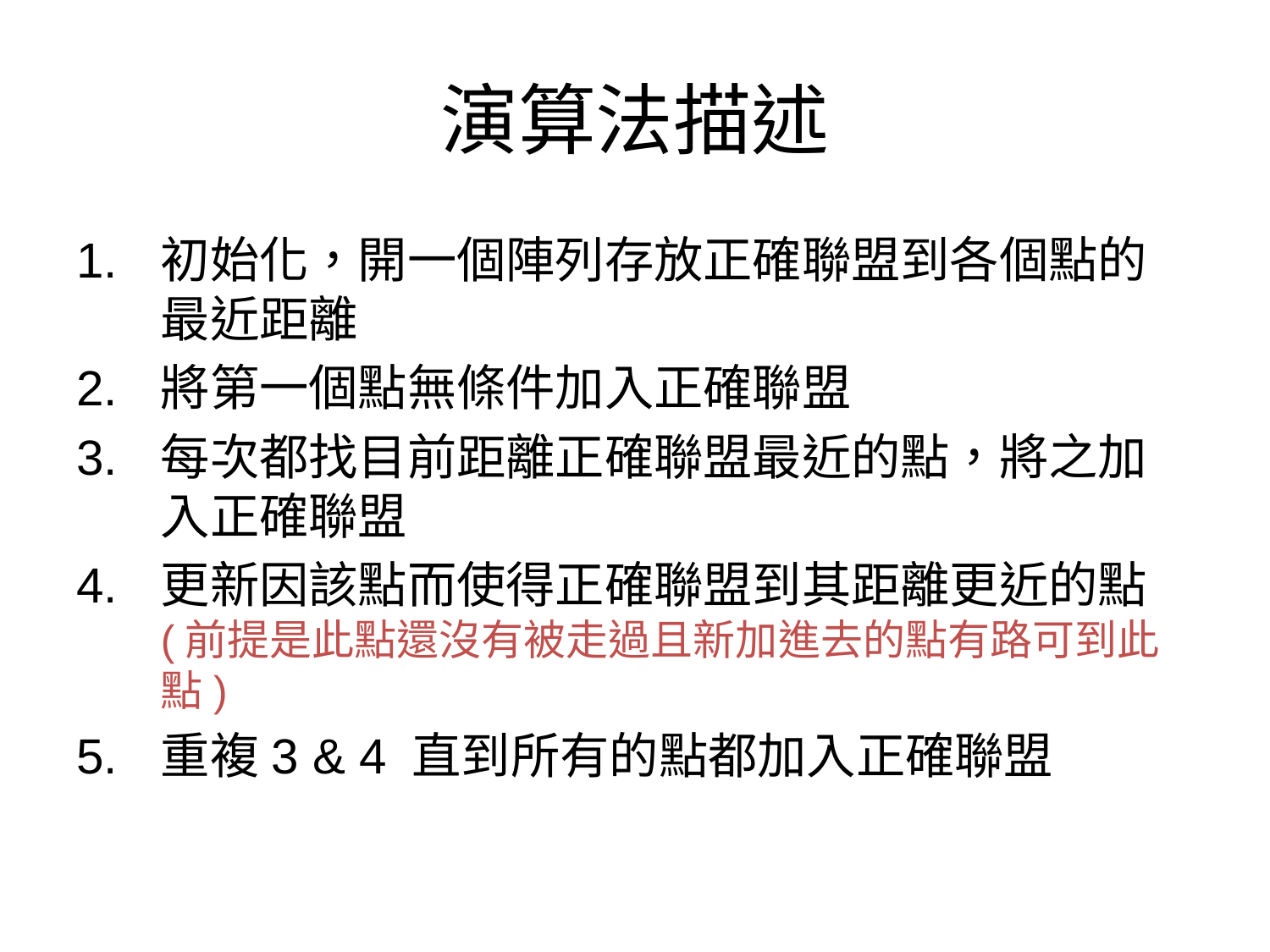

# 演算法描述
初始化，開一個陣列存放正確聯盟到各個點的最近距離
將第一個點無條件加入正確聯盟
每次都找目前距離正確聯盟最近的點，將之加入正確聯盟
更新因該點而使得正確聯盟到其距離更近的點 (前提是此點還沒有被走過且新加進去的點有路可到此點)
重複3 & 4 直到所有的點都加入正確聯盟